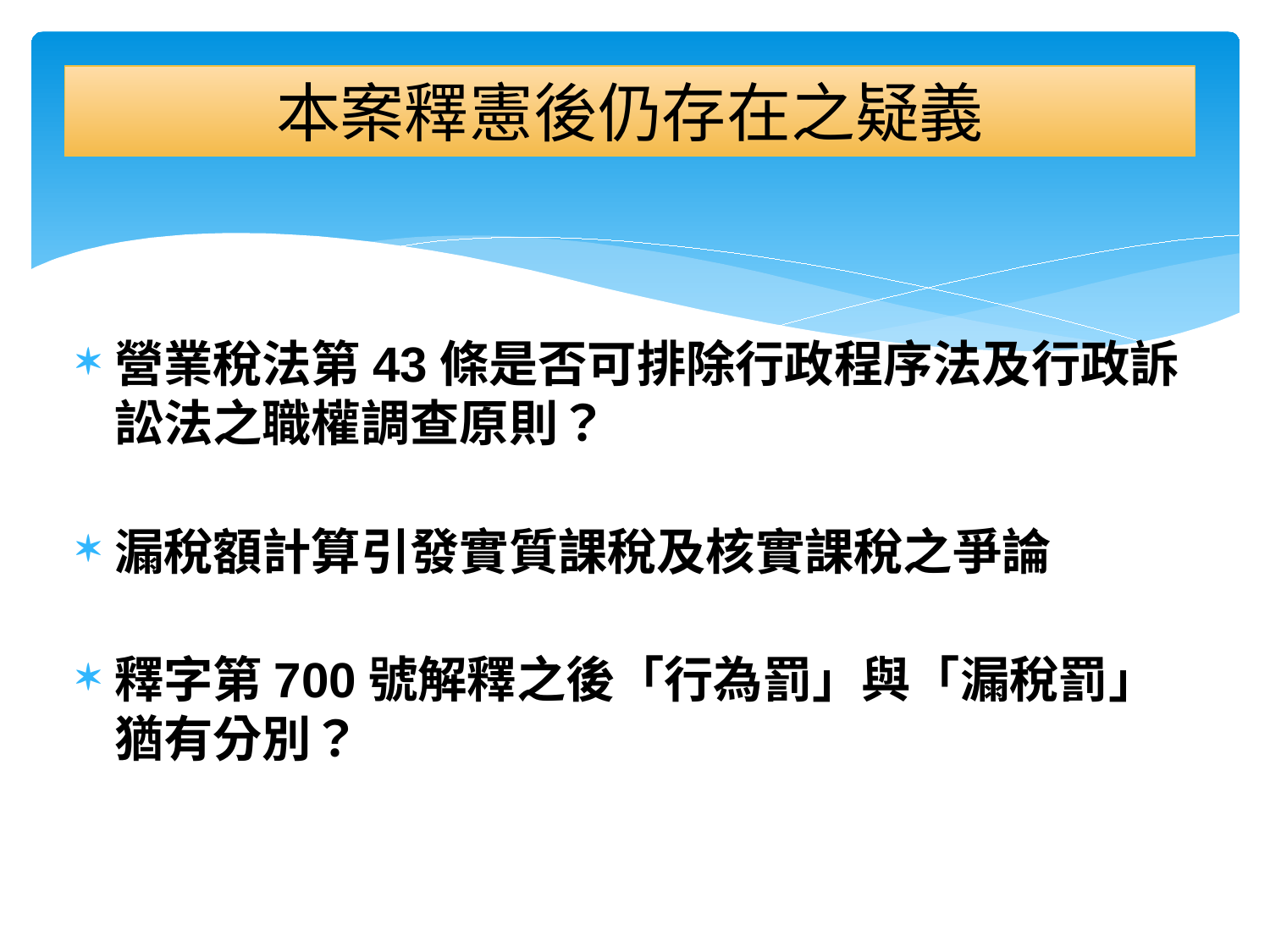

# 本案釋憲後仍存在之疑義

營業稅法第43條是否可排除行政程序法及行政訴訟法之職權調查原則？

漏稅額計算引發實質課稅及核實課稅之爭論

釋字第700號解釋之後「行為罰」與「漏稅罰」猶有分別？